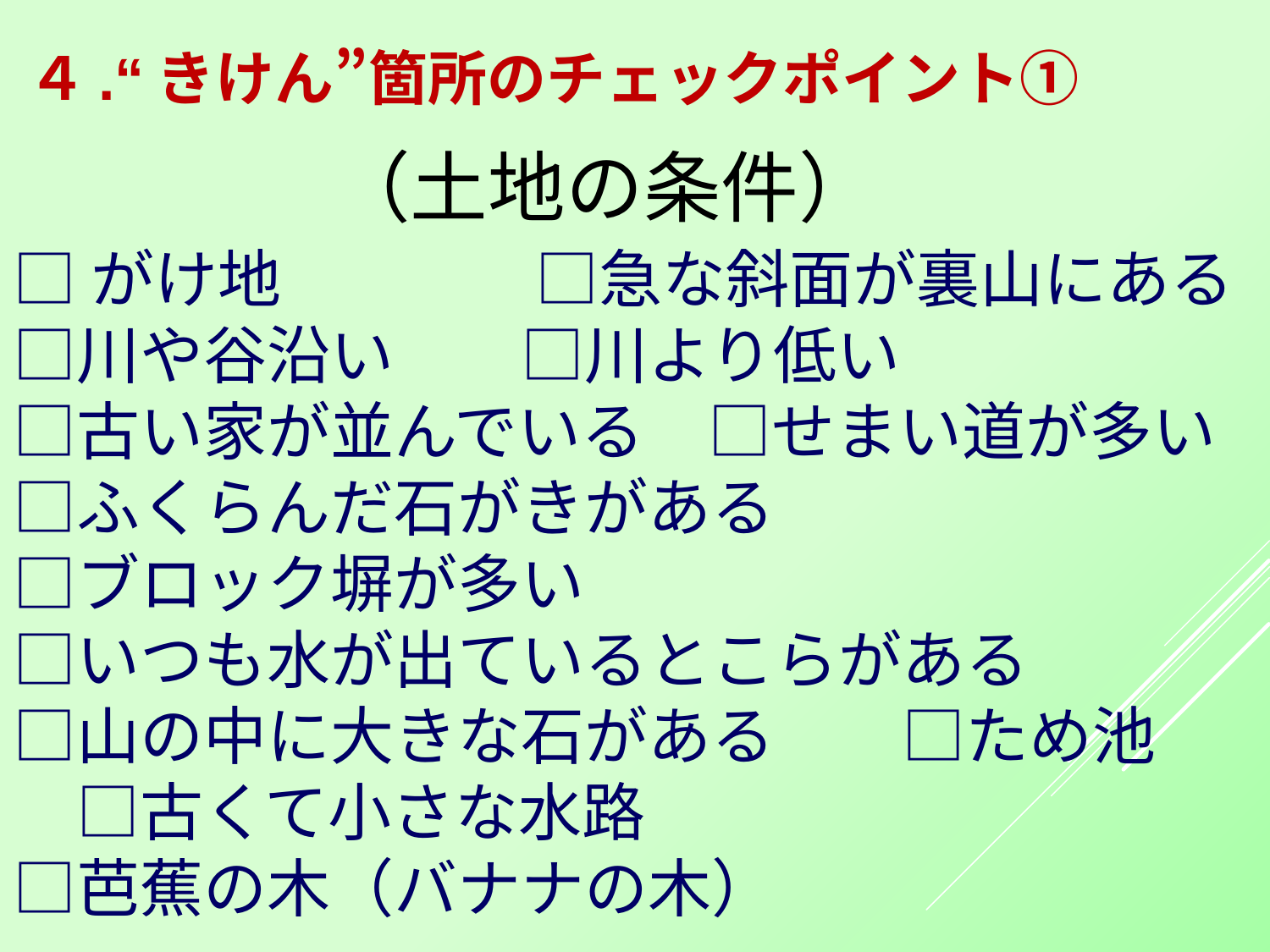

４.“きけん”箇所のチェックポイント①
（土地の条件）
# □がけ地　　　　□急な斜面が裏山にある □川や谷沿い　　□川より低い □古い家が並んでいる　□せまい道が多い □ふくらんだ石がきがある □ブロック塀が多い □いつも水が出ているとこらがある □山の中に大きな石がある　　□ため池　　□古くて小さな水路 □芭蕉の木（バナナの木）